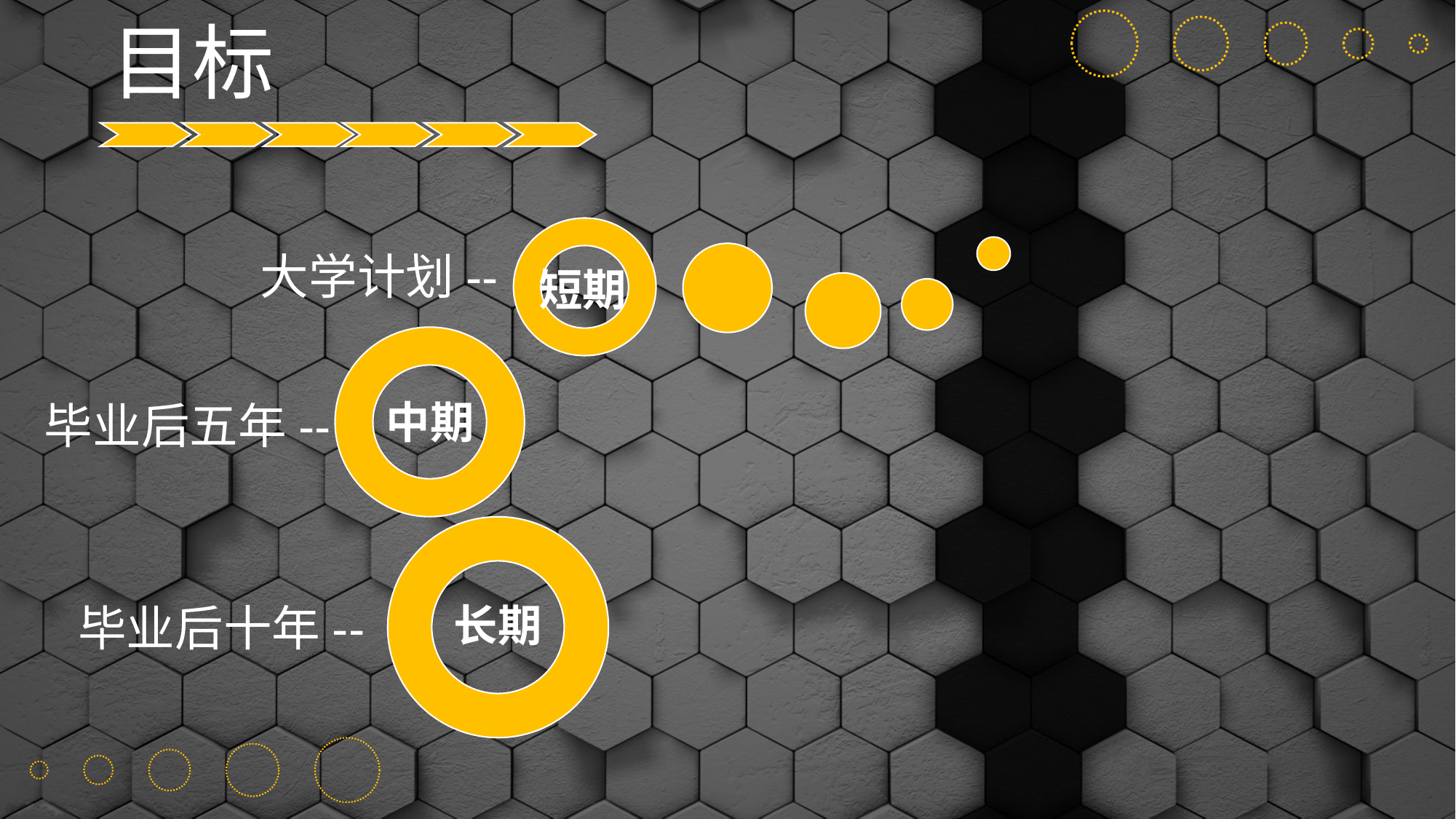

# 目标

长期

短期
中期
大学计划--
毕业后五年--

毕业后十年--